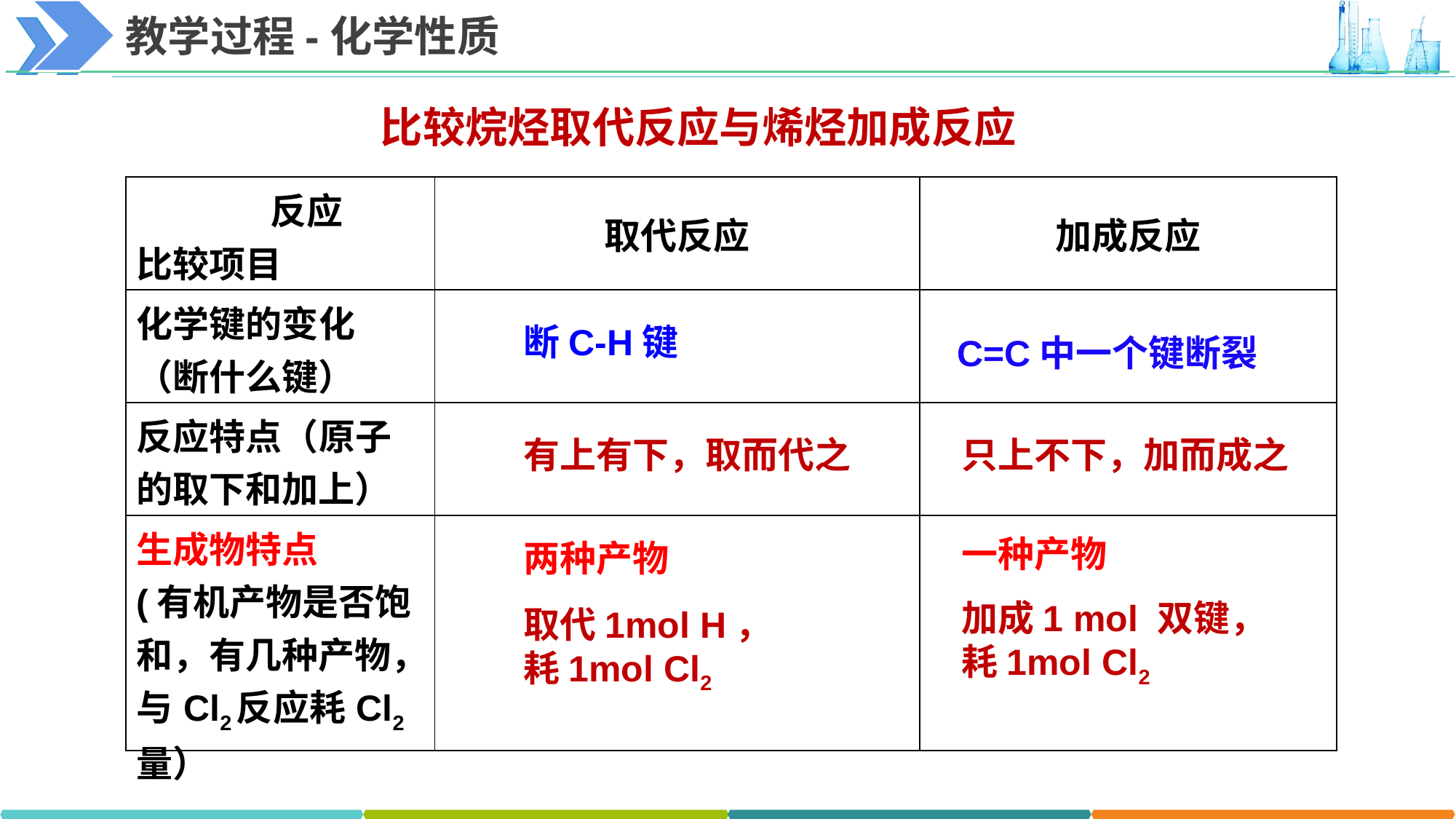

教学过程-化学性质
比较烷烃取代反应与烯烃加成反应
| 反应 比较项目 | 取代反应 | 加成反应 |
| --- | --- | --- |
| 化学键的变化 （断什么键） |  |  |
| 反应特点（原子的取下和加上） |  |  |
| 生成物特点 (有机产物是否饱和，有几种产物，与Cl2反应耗Cl2量） |  |  |
C=C中一个键断裂
断C-H键
有上有下，取而代之
只上不下，加而成之
一种产物
两种产物
加成1 mol 双键，耗1mol Cl2
取代1mol H，耗1mol Cl2